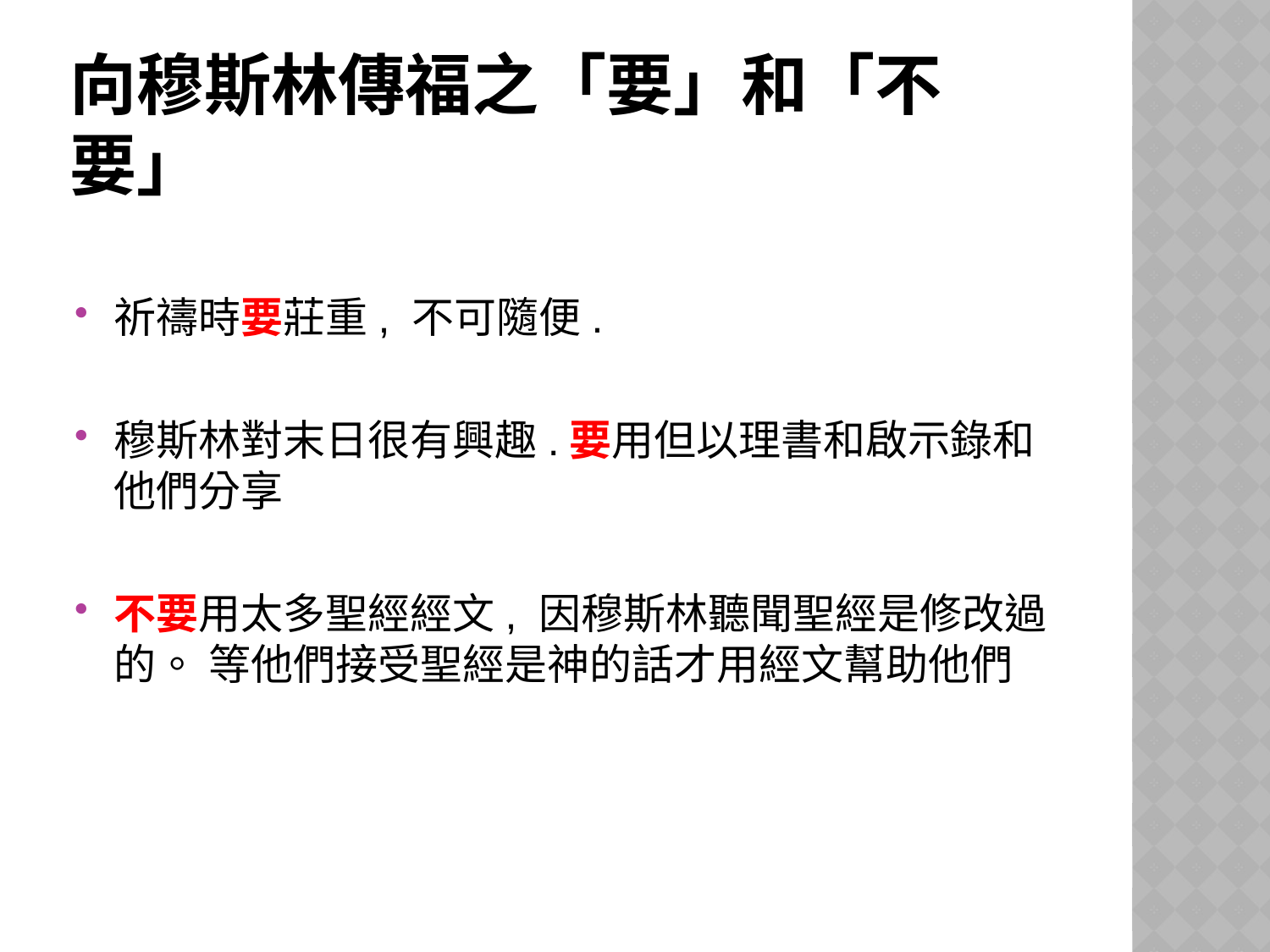

# 向穆斯林傳福之「要」和「不要」

祈禱時要莊重, 不可隨便.

穆斯林對末日很有興趣.要用但以理書和啟示錄和他們分享

不要用太多聖經經文, 因穆斯林聽聞聖經是修改過的。 等他們接受聖經是神的話才用經文幫助他們